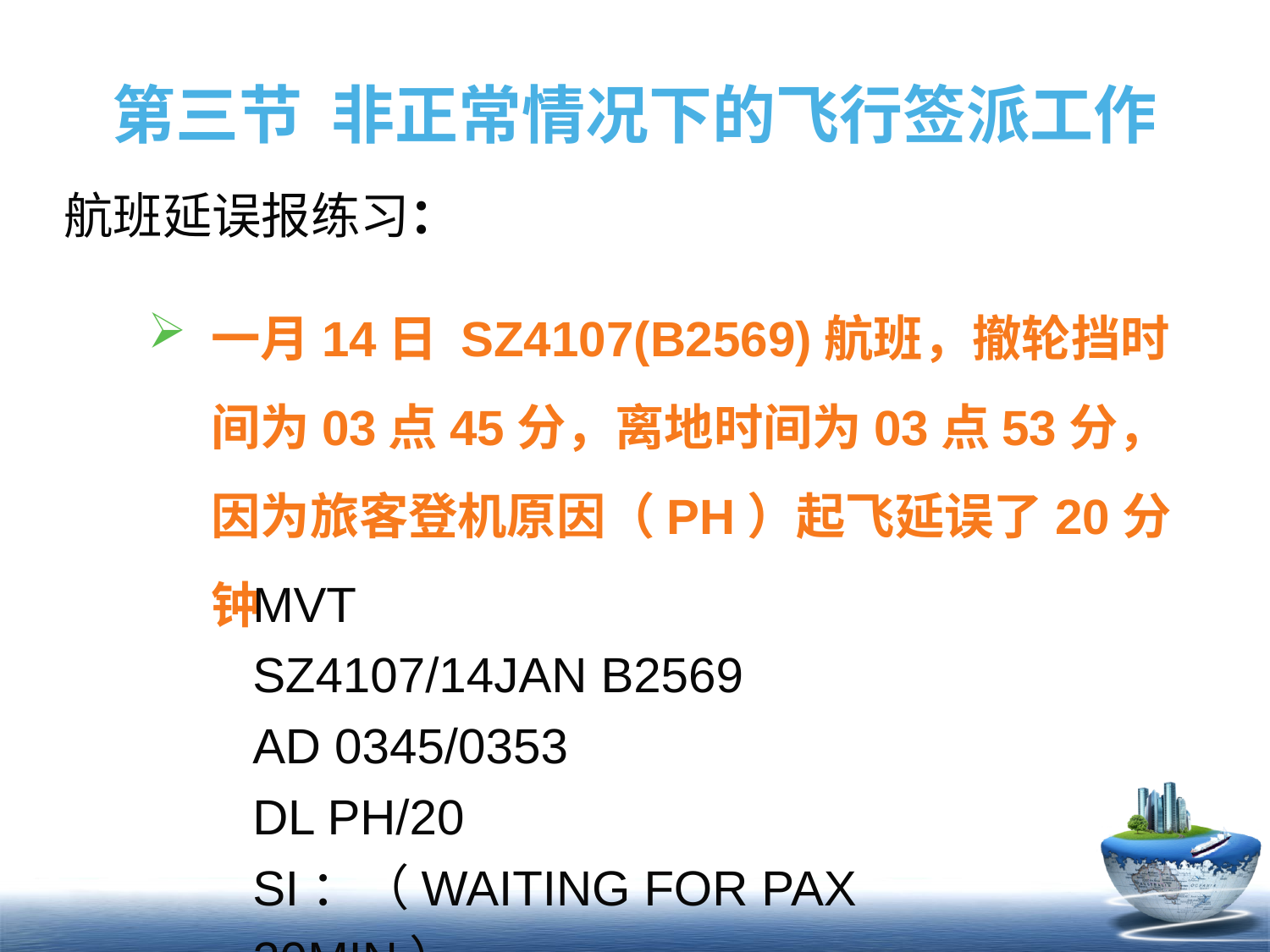

# 第三节  非正常情况下的飞行签派工作
航班延误报练习：
一月14日 SZ4107(B2569)航班，撤轮挡时间为03点45分，离地时间为03点53分，因为旅客登机原因（PH）起飞延误了20分钟
MVT
SZ4107/14JAN B2569
AD 0345/0353
DL PH/20
SI：（WAITING FOR PAX 20MIN）